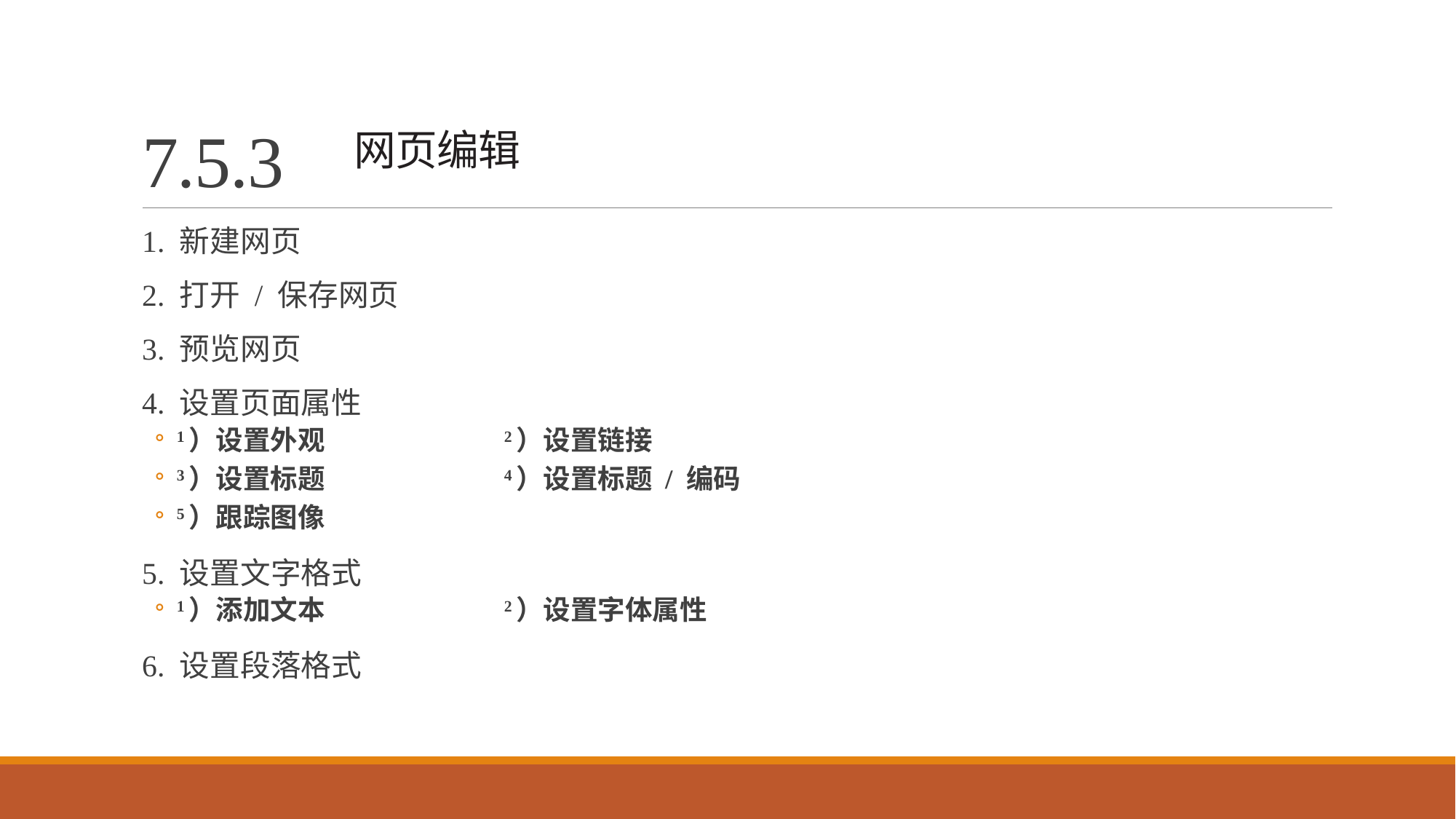

# 7.5.3   网页编辑
1. 新建网页
2. 打开 / 保存网页
3. 预览网页
4. 设置页面属性
1）设置外观		2）设置链接
3）设置标题		4）设置标题 / 编码
5）跟踪图像
5. 设置文字格式
1）添加文本		2）设置字体属性
6. 设置段落格式